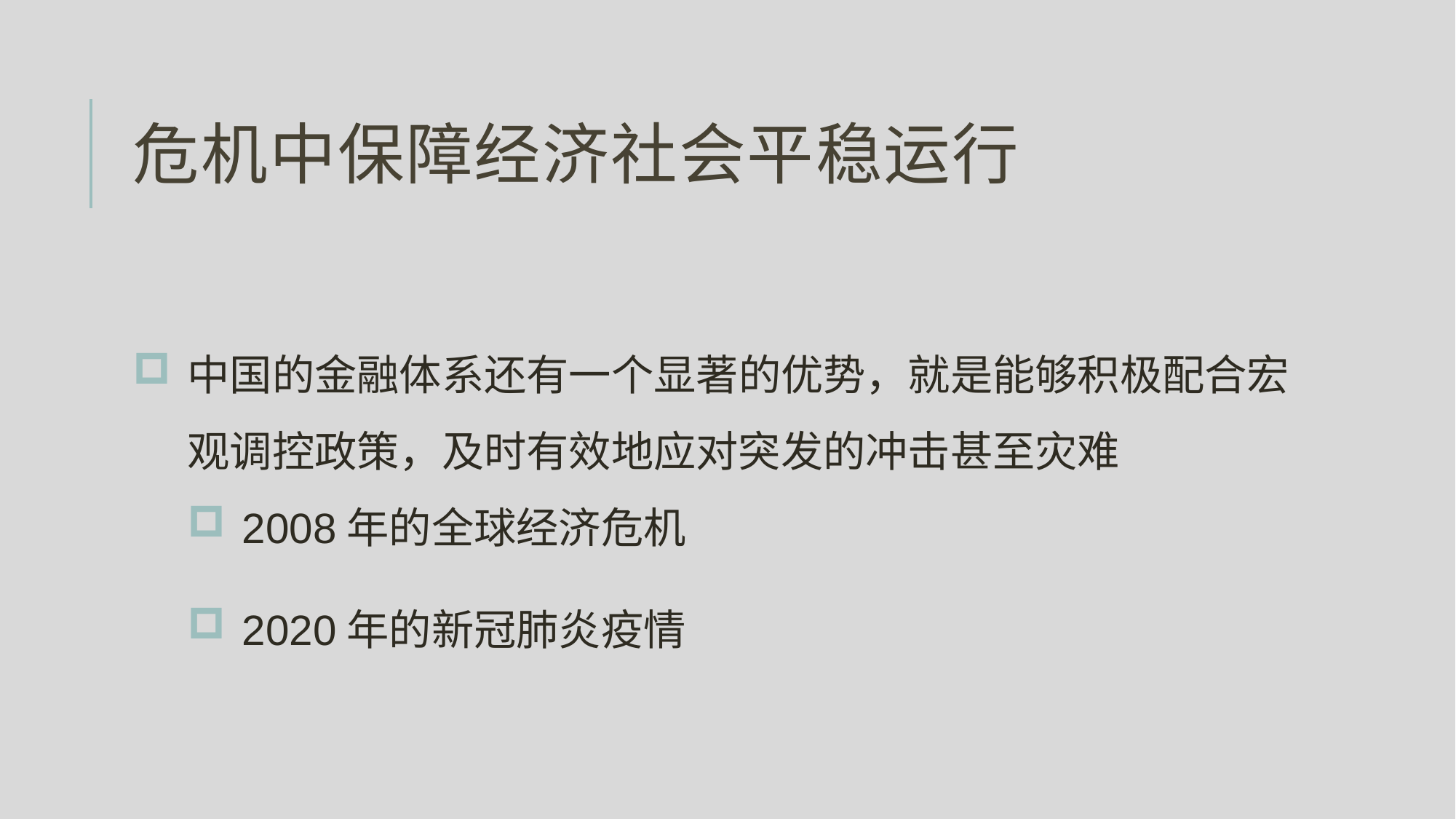

# 危机中保障经济社会平稳运行
中国的金融体系还有一个显著的优势，就是能够积极配合宏观调控政策，及时有效地应对突发的冲击甚至灾难
2008年的全球经济危机
2020年的新冠肺炎疫情